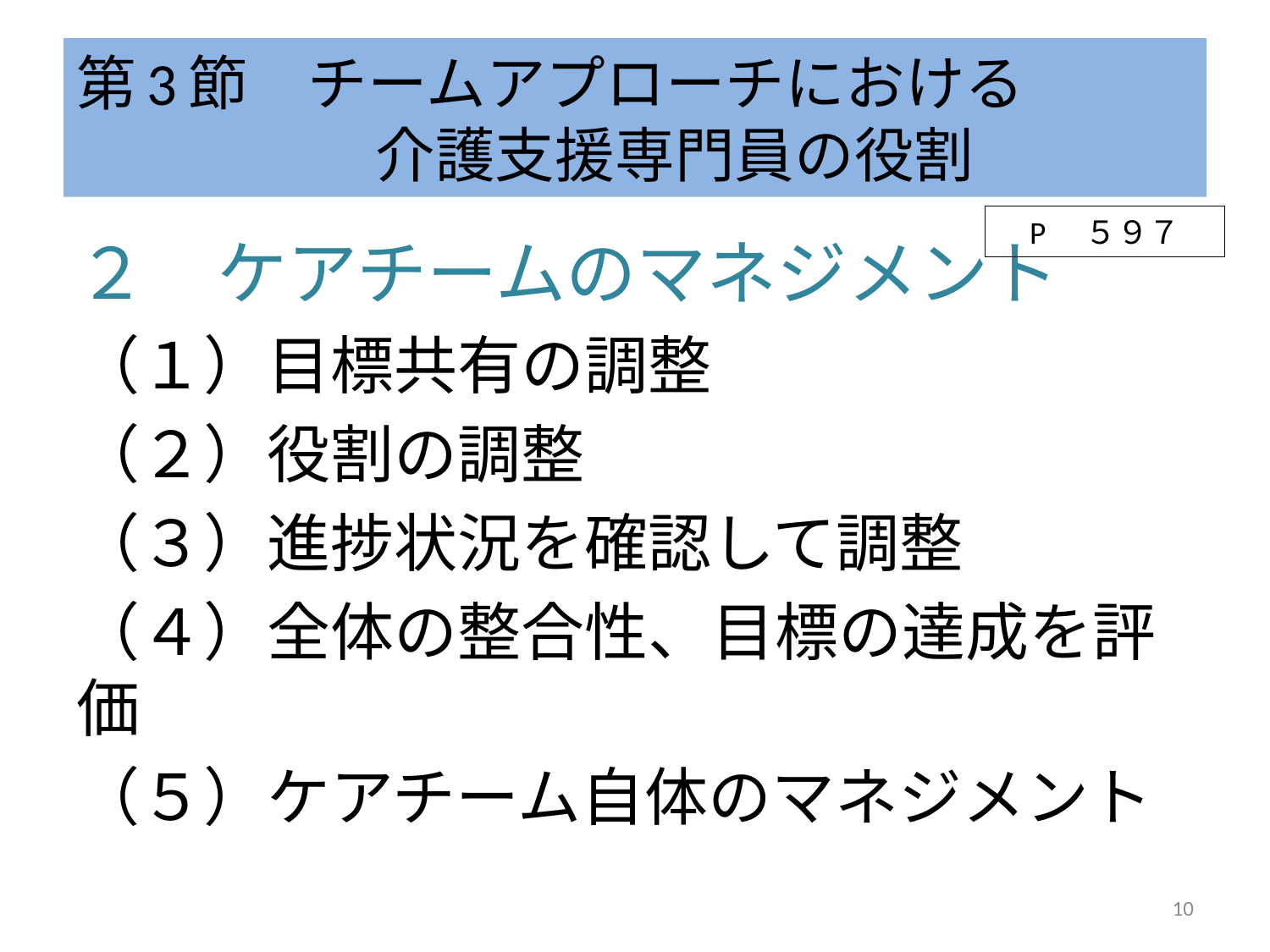

# 第3節　チームアプローチにおける 　　　　　介護支援専門員の役割
P　５９７
２　ケアチームのマネジメント
（１）目標共有の調整
（２）役割の調整
（３）進捗状況を確認して調整
（４）全体の整合性、目標の達成を評価
（５）ケアチーム自体のマネジメント
10